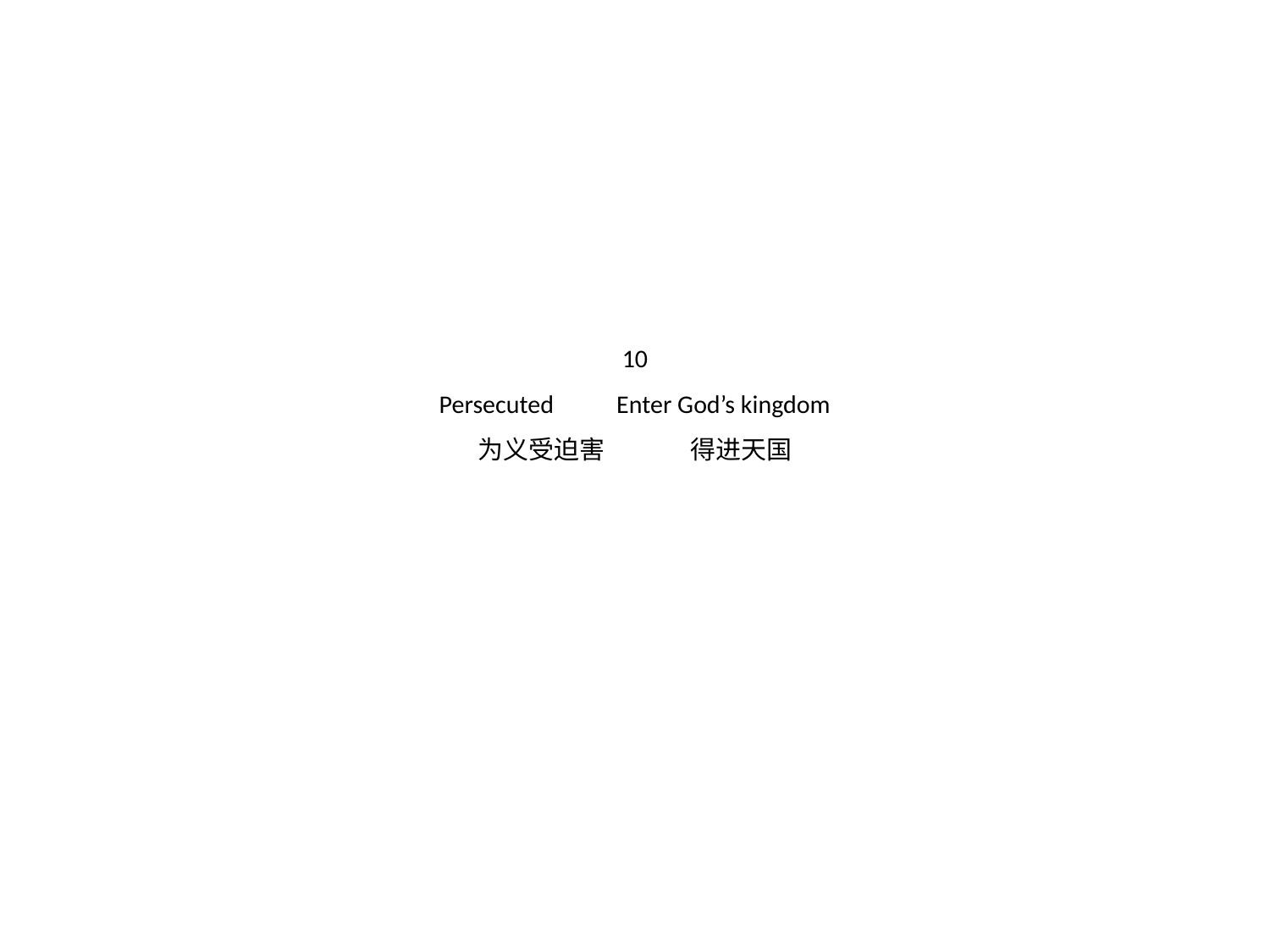

# 10 Persecuted           Enter God’s kingdom 为义受迫害               得进天国